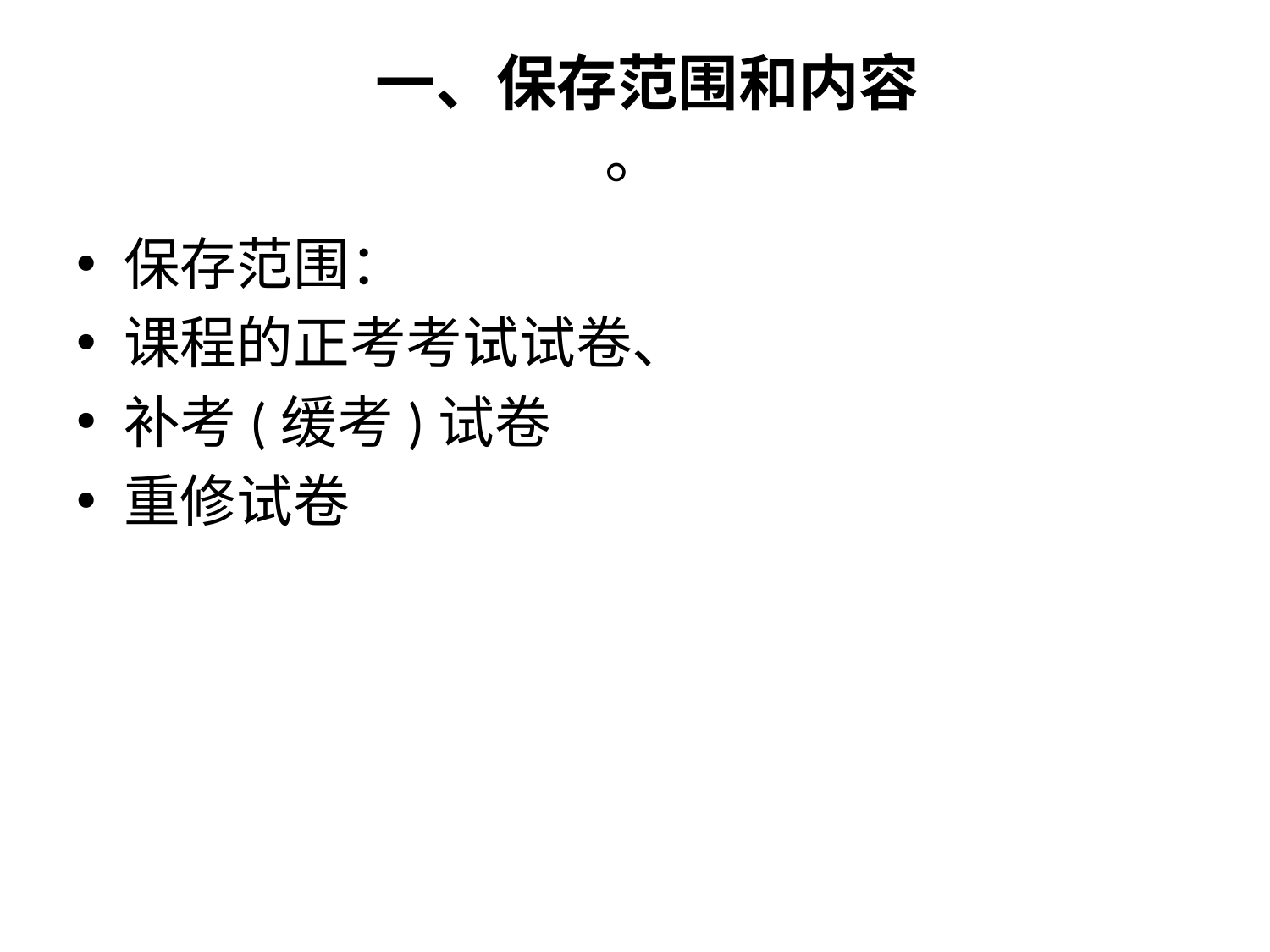

# 一、保存范围和内容 。
保存范围：
课程的正考考试试卷、
补考(缓考)试卷
重修试卷